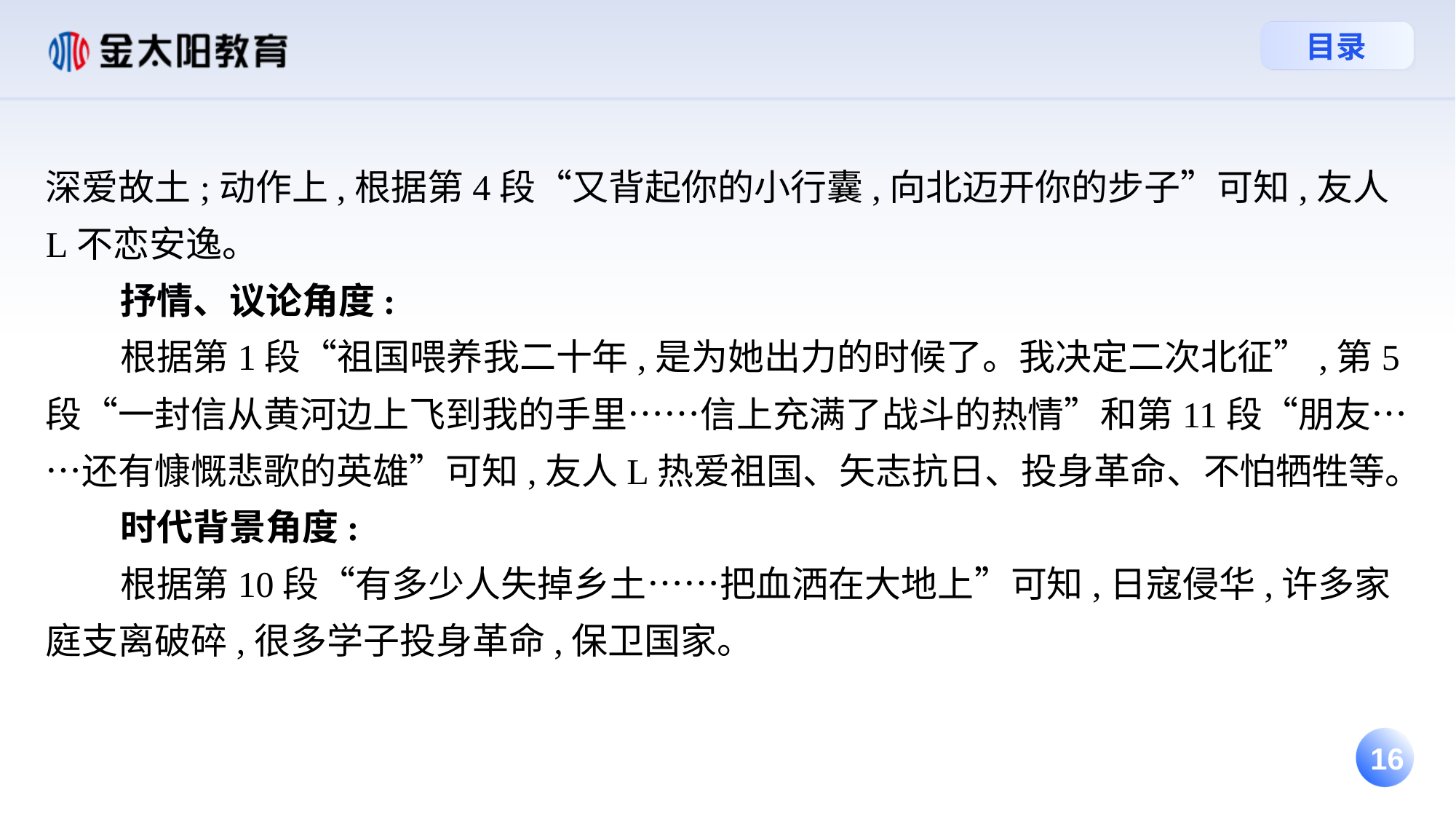

深爱故土;动作上,根据第4段“又背起你的小行囊,向北迈开你的步子”可知,友人L不恋安逸。
        抒情、议论角度:
        根据第1段“祖国喂养我二十年,是为她出力的时候了。我决定二次北征”,第5段“一封信从黄河边上飞到我的手里……信上充满了战斗的热情”和第11段“朋友……还有慷慨悲歌的英雄”可知,友人L热爱祖国、矢志抗日、投身革命、不怕牺牲等。
        时代背景角度:
        根据第10段“有多少人失掉乡土……把血洒在大地上”可知,日寇侵华,许多家庭支离破碎,很多学子投身革命,保卫国家。